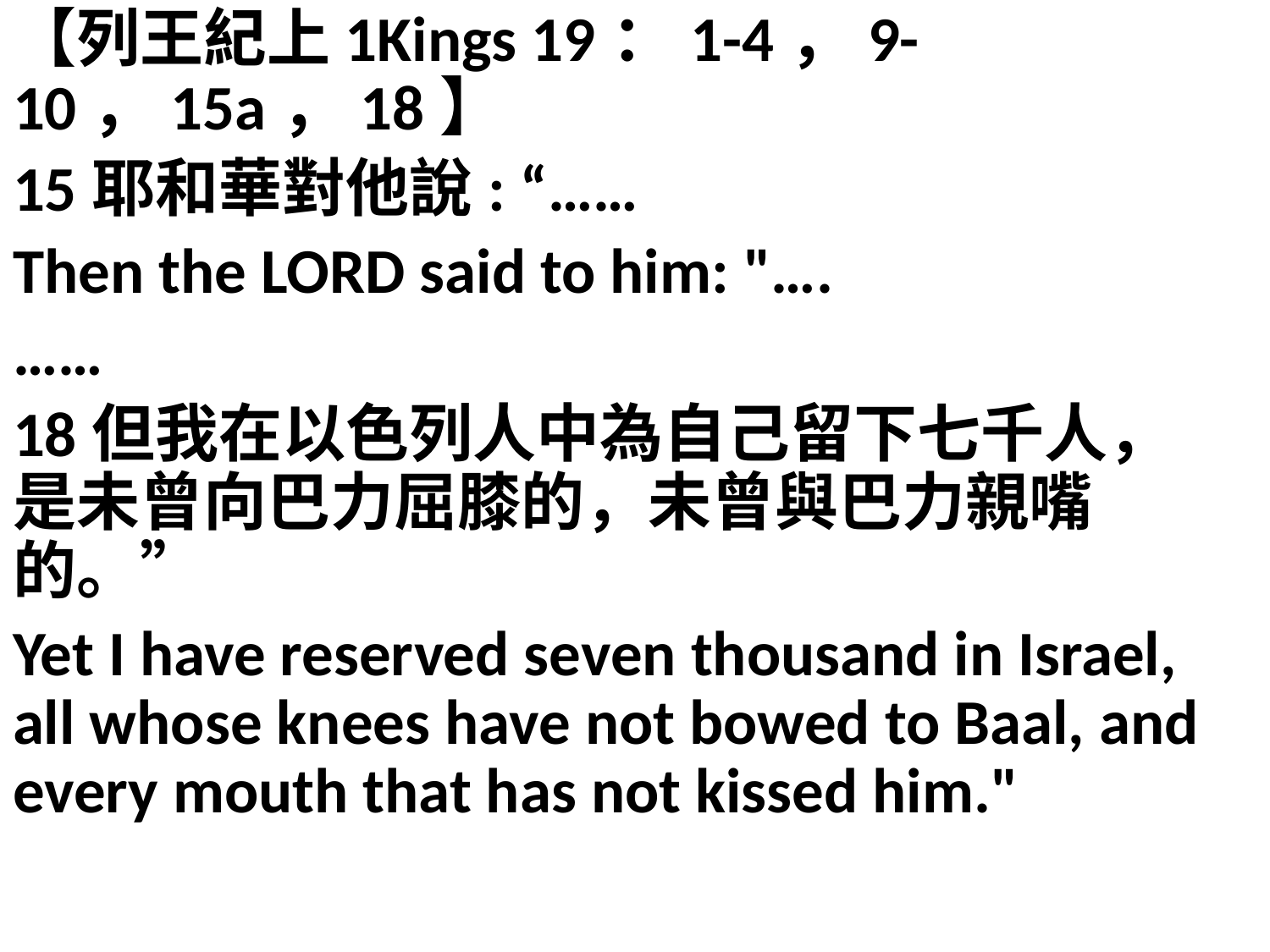

【列王紀上1Kings 19：1-4，9-10，15a，18】
15耶和華對他說: “……
Then the LORD said to him: "….
……
18但我在以色列人中為自己留下七千人，是未曾向巴力屈膝的，未曾與巴力親嘴的。”
Yet I have reserved seven thousand in Israel, all whose knees have not bowed to Baal, and every mouth that has not kissed him."